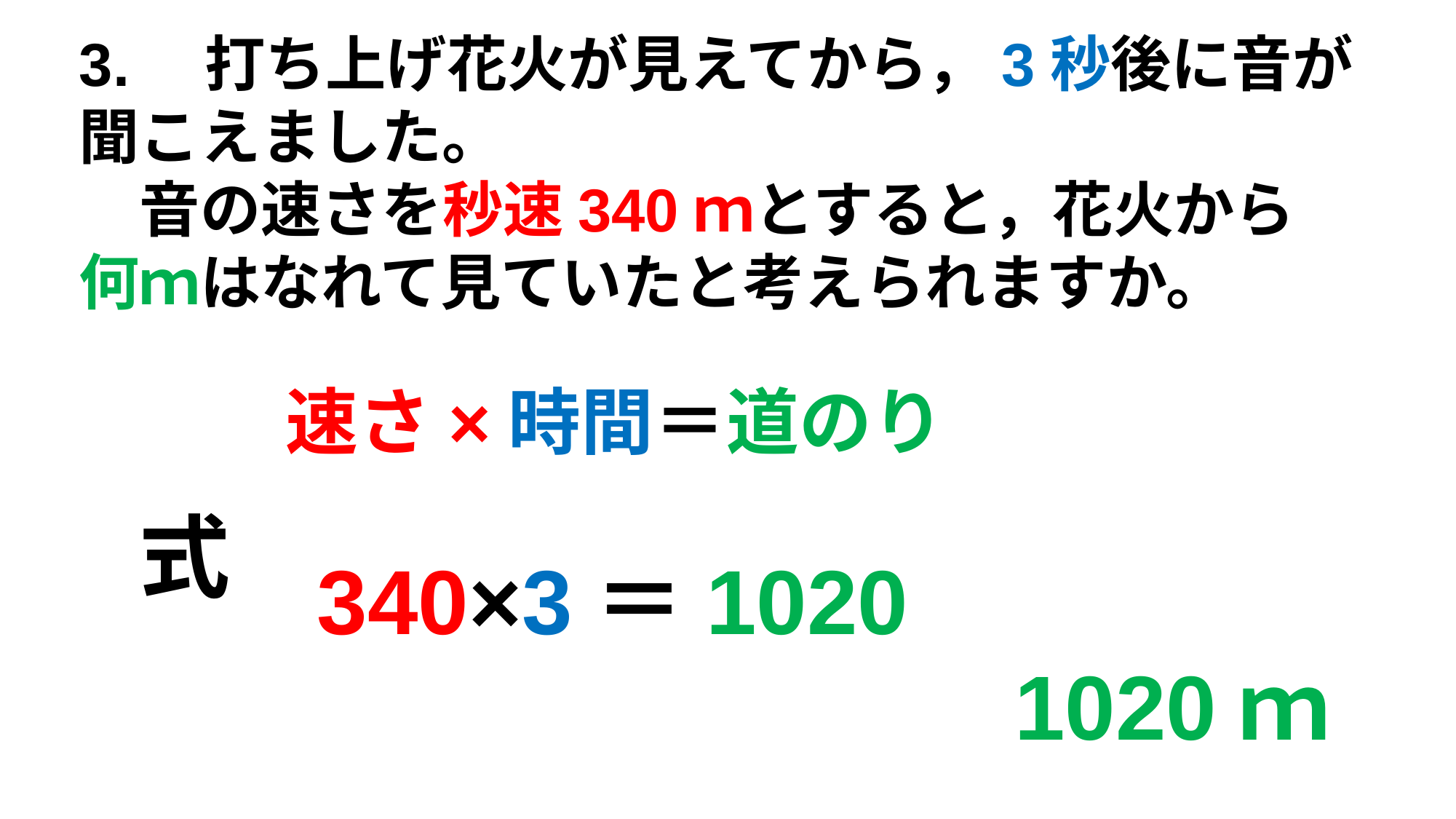

3.　打ち上げ花火が見えてから，3秒後に音が聞こえました。
　音の速さを秒速340ｍとすると，花火から
何ｍはなれて見ていたと考えられますか。
速さ×時間＝道のり
式
1020
340×3＝
1020ｍ